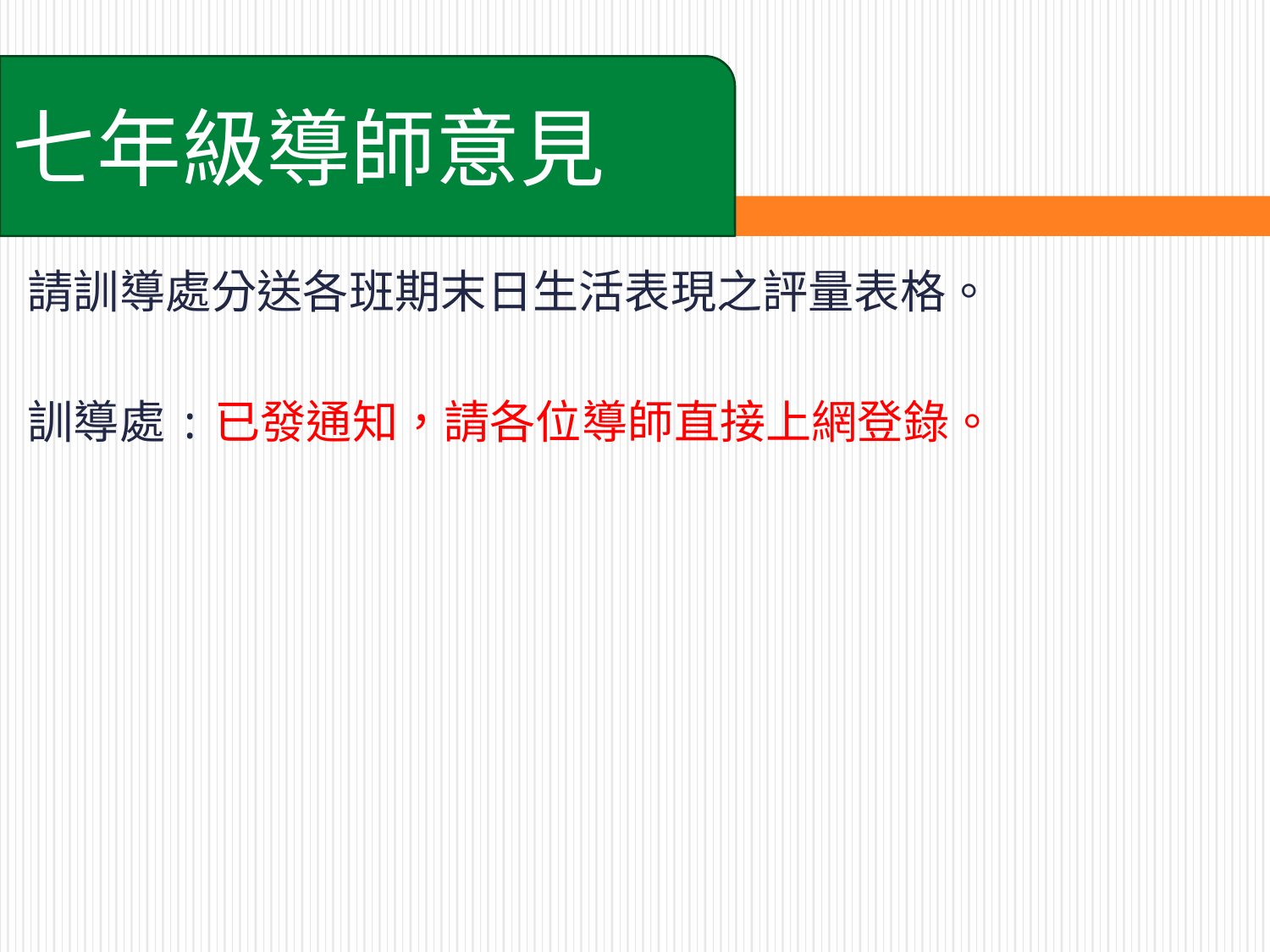

七年級導師意見

請訓導處分送各班期末日生活表現之評量表格。

訓導處:已發通知，請各位導師直接上網登錄。